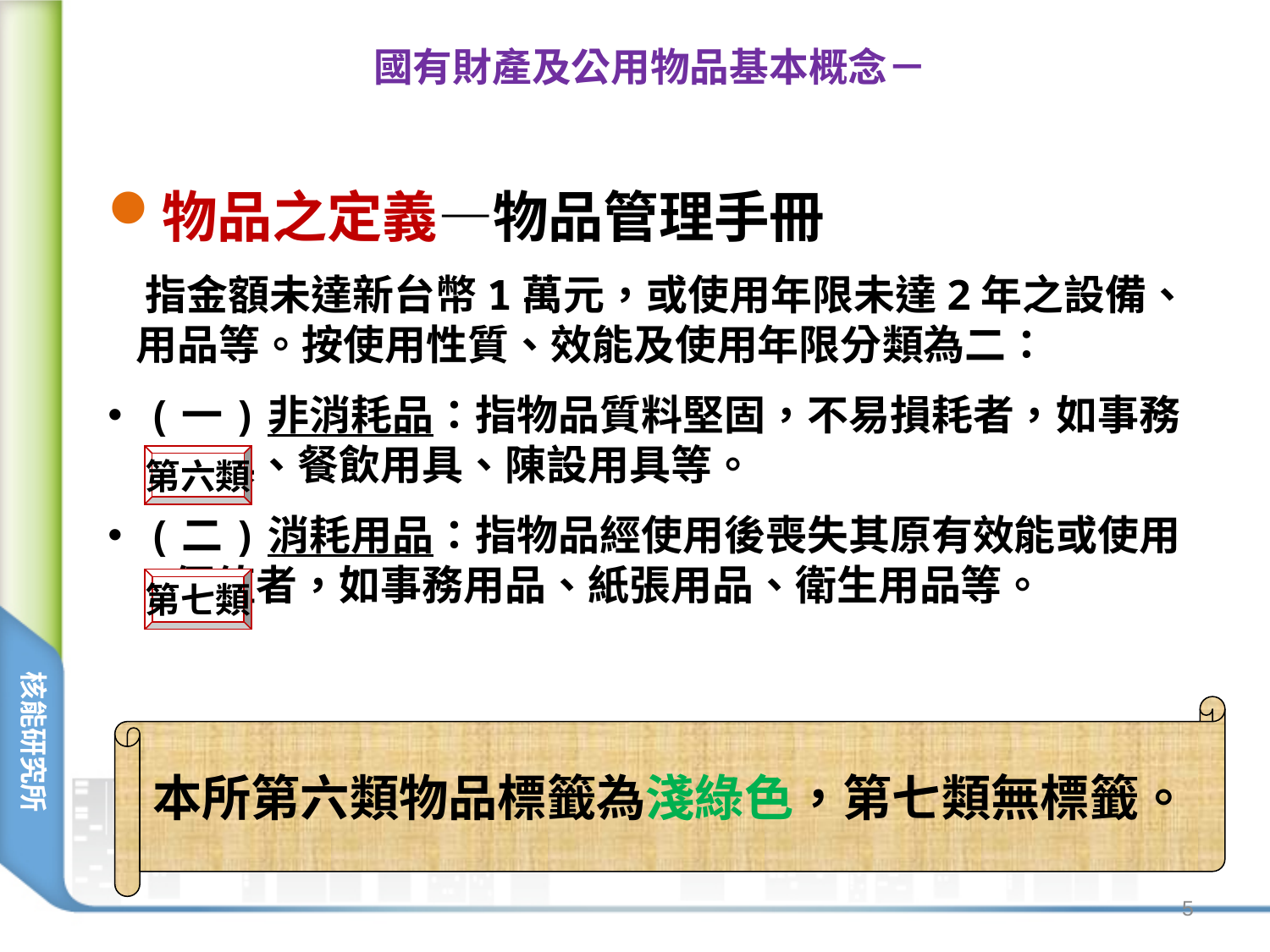

# 國有財產及公用物品基本概念－
物品之定義—物品管理手冊
   指金額未達新台幣1萬元，或使用年限未達2年之設備、
   用品等。按使用性質、效能及使用年限分類為二：
 (一)非消耗品：指物品質料堅固，不易損耗者，如事務
       用具、餐飲用具、陳設用具等。
 (二)消耗用品：指物品經使用後喪失其原有效能或使用
       價值者，如事務用品、紙張用品、衛生用品等。

第六類
第七類
本所第六類物品標籤為淺綠色，第七類無標籤。
5